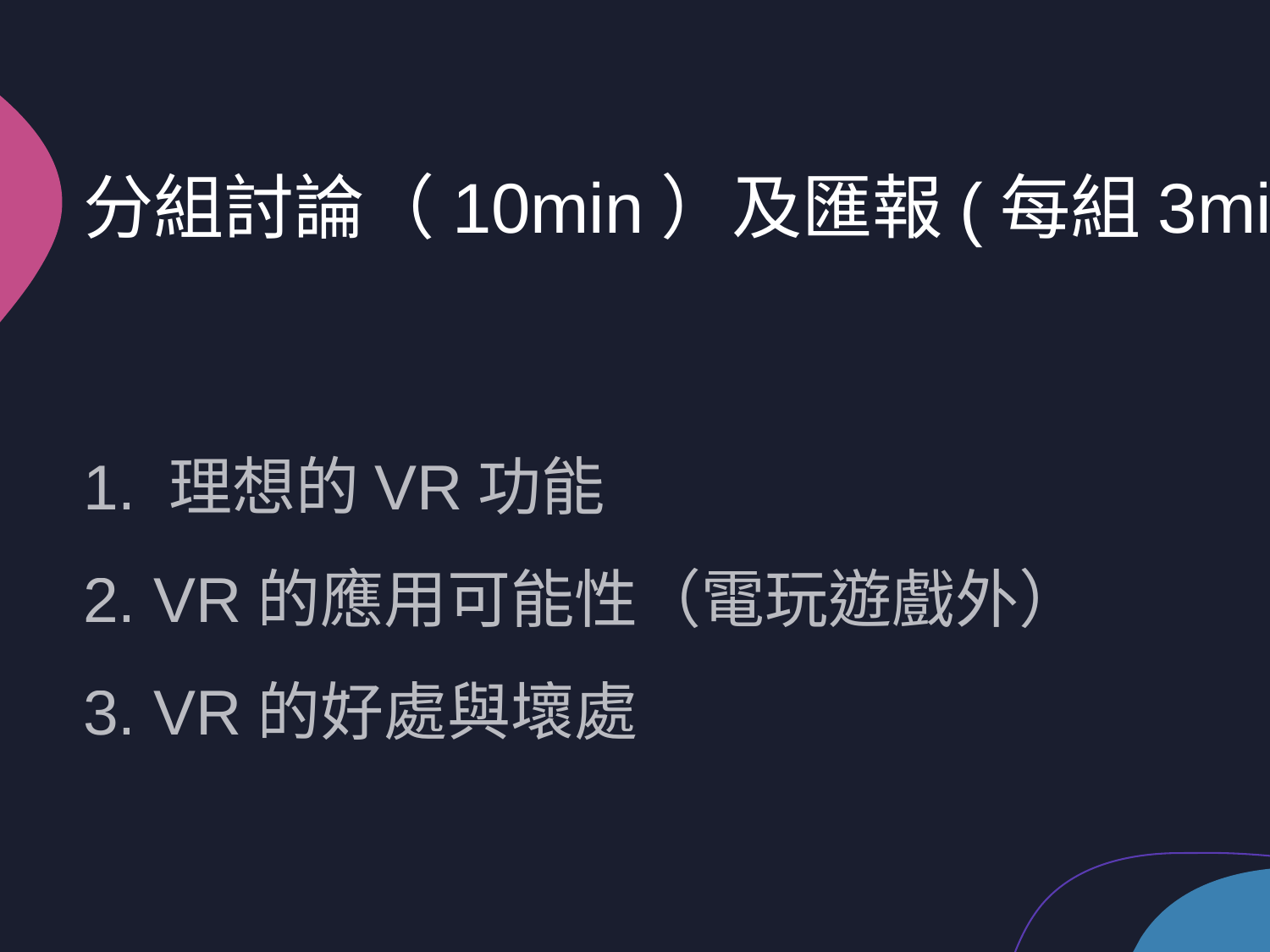

# 分組討論（10min）及匯報(每組3min)
1. 理想的VR功能
2. VR的應用可能性（電玩遊戲外）
3. VR的好處與壞處